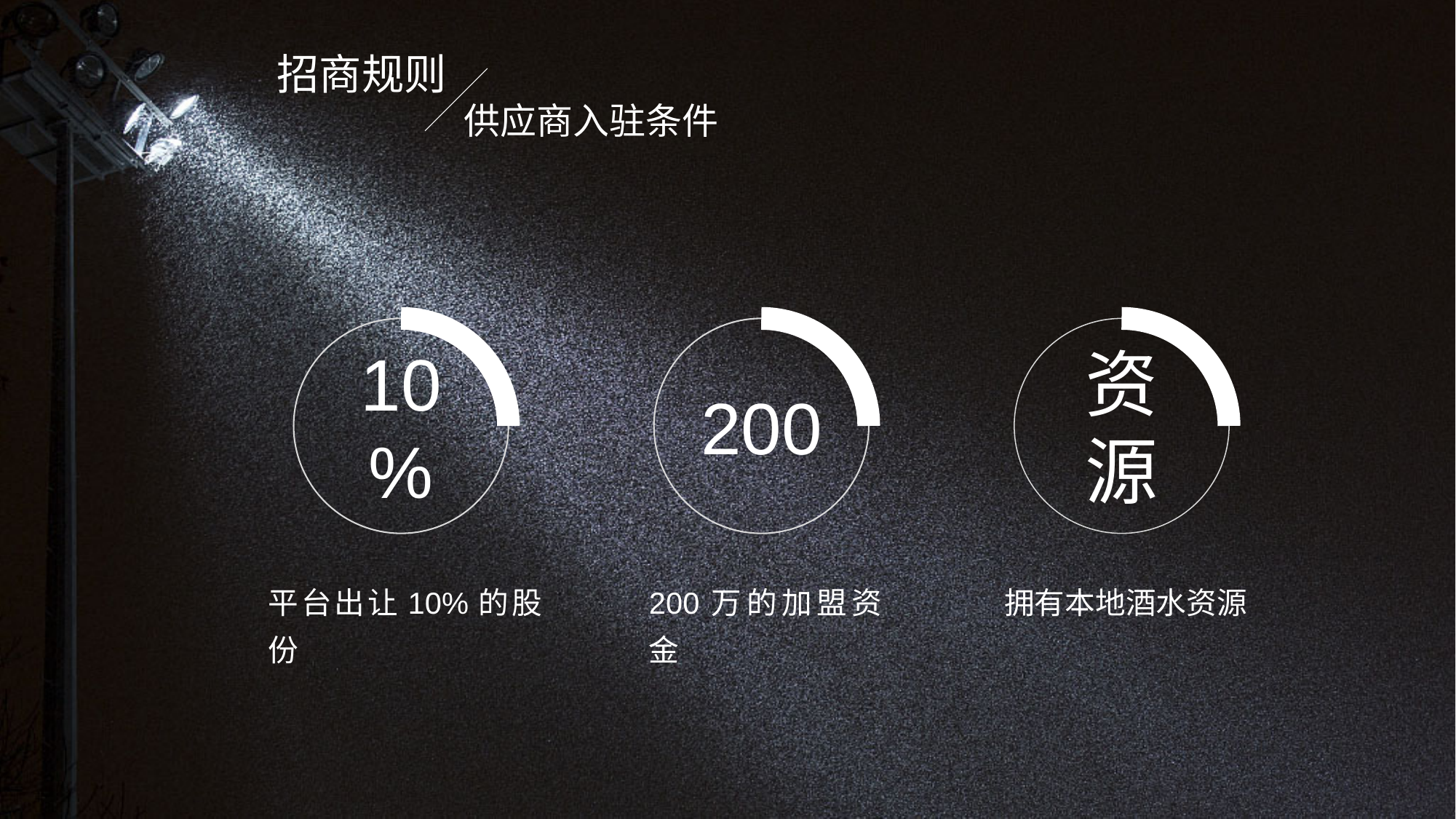

招商规则
供应商入驻条件
10%

200

资源

平台出让10%的股份
200万的加盟资金
拥有本地酒水资源